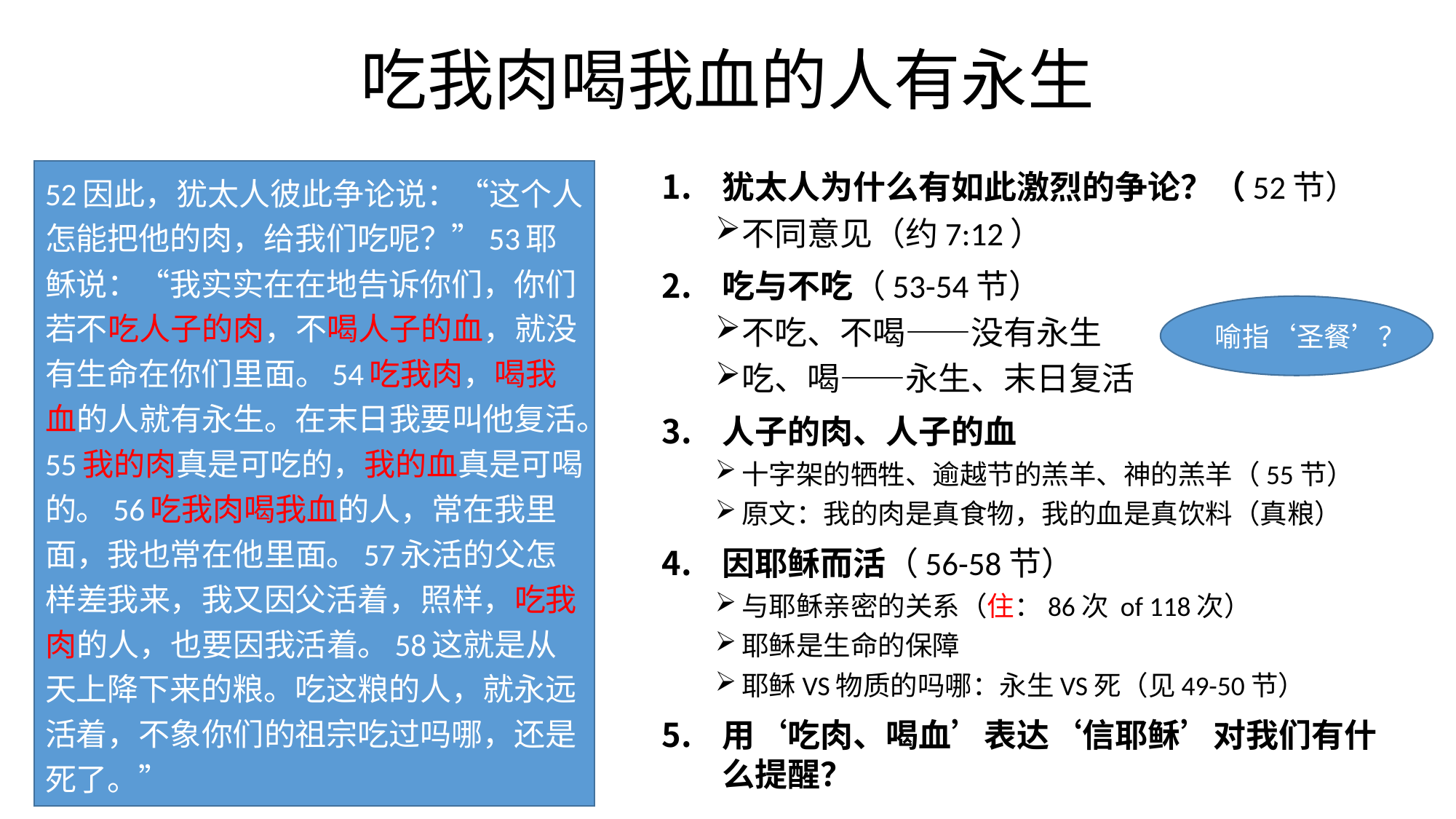

# 吃我肉喝我血的人有永生
犹太人为什么有如此激烈的争论？（52节）
不同意见（约7:12）
吃与不吃（53-54节）
不吃、不喝——没有永生
吃、喝——永生、末日复活
人子的肉、人子的血
十字架的牺牲、逾越节的羔羊、神的羔羊（55节）
原文：我的肉是真食物，我的血是真饮料（真粮）
因耶稣而活（56-58节）
与耶稣亲密的关系（住：86次 of 118次）
耶稣是生命的保障
耶稣VS物质的吗哪：永生VS死（见49-50节）
用‘吃肉、喝血’表达‘信耶稣’对我们有什么提醒？

52因此，犹太人彼此争论说：“这个人怎能把他的肉，给我们吃呢？”53耶稣说：“我实实在在地告诉你们，你们若不吃人子的肉，不喝人子的血，就没有生命在你们里面。54吃我肉，喝我血的人就有永生。在末日我要叫他复活。55我的肉真是可吃的，我的血真是可喝的。56吃我肉喝我血的人，常在我里面，我也常在他里面。57永活的父怎样差我来，我又因父活着，照样，吃我肉的人，也要因我活着。58这就是从天上降下来的粮。吃这粮的人，就永远活着，不象你们的祖宗吃过吗哪，还是死了。”
喻指‘圣餐’？